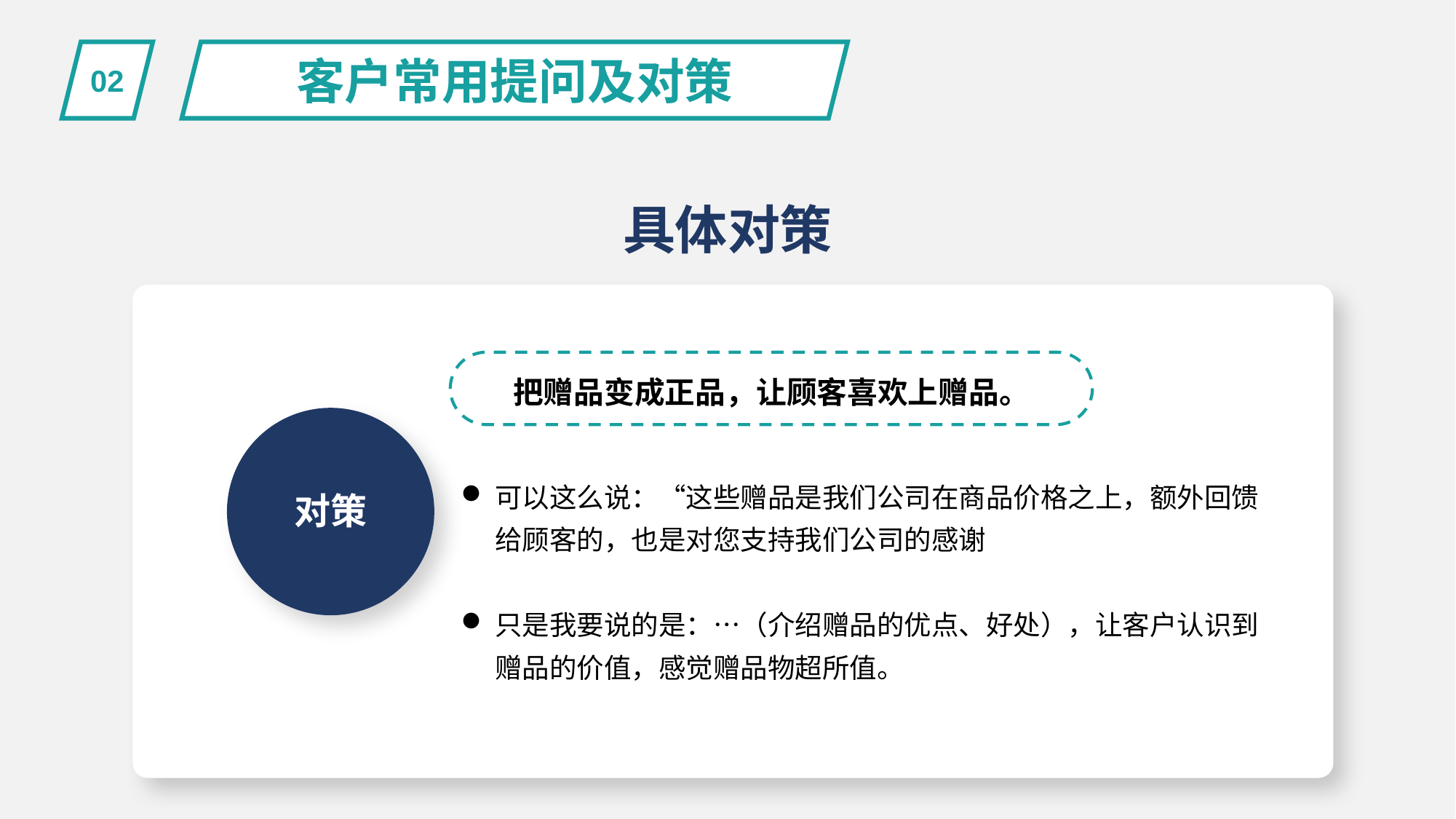

02
客户常用提问及对策
具体对策

把赠品变成正品，让顾客喜欢上赠品。

对策
可以这么说：“这些赠品是我们公司在商品价格之上，额外回馈给顾客的，也是对您支持我们公司的感谢

只是我要说的是：…（介绍赠品的优点、好处），让客户认识到赠品的价值，感觉赠品物超所值。